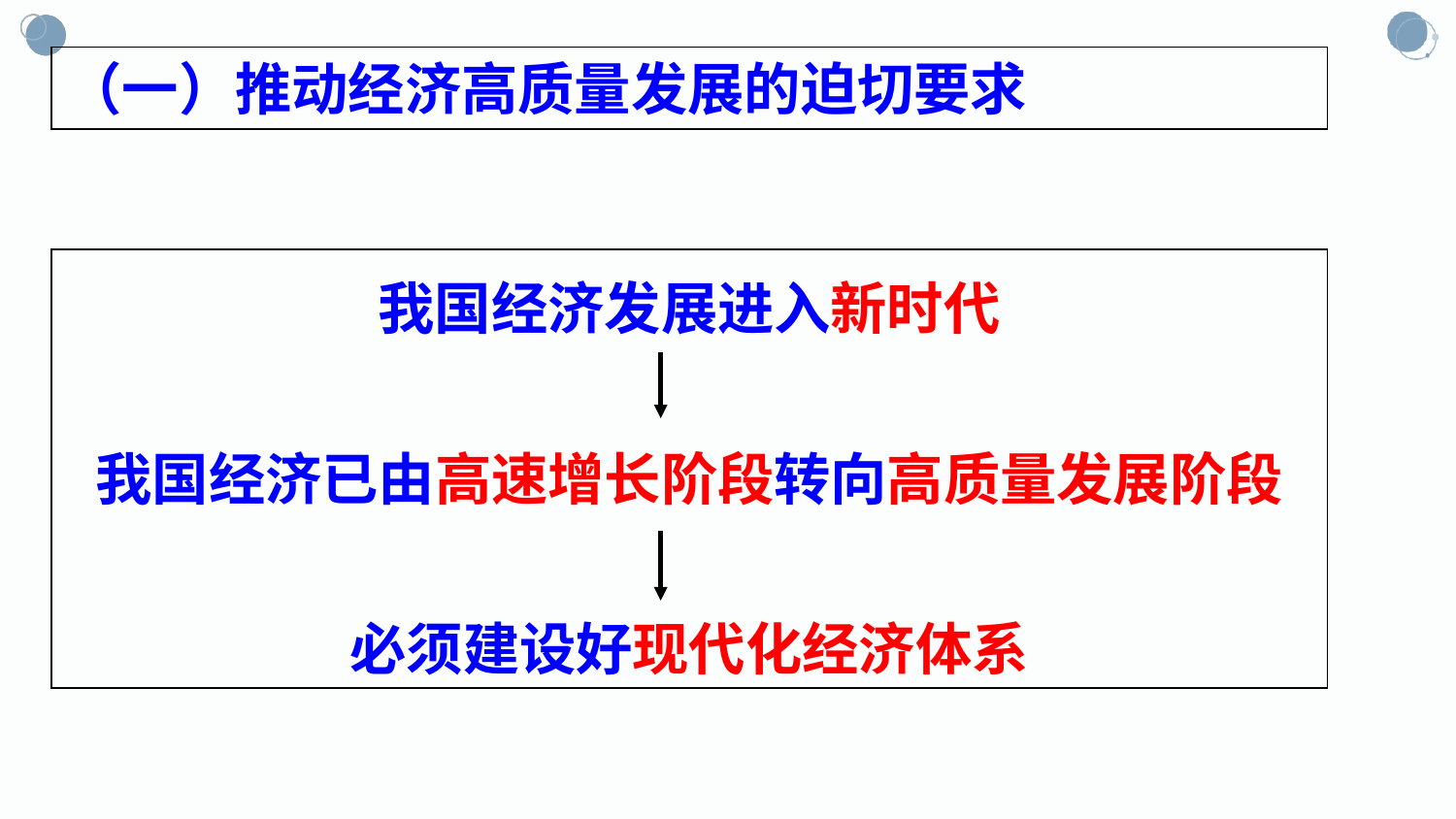

（一）推动经济高质量发展的迫切要求
我国经济发展进入新时代

我国经济已由高速增长阶段转向高质量发展阶段

必须建设好现代化经济体系